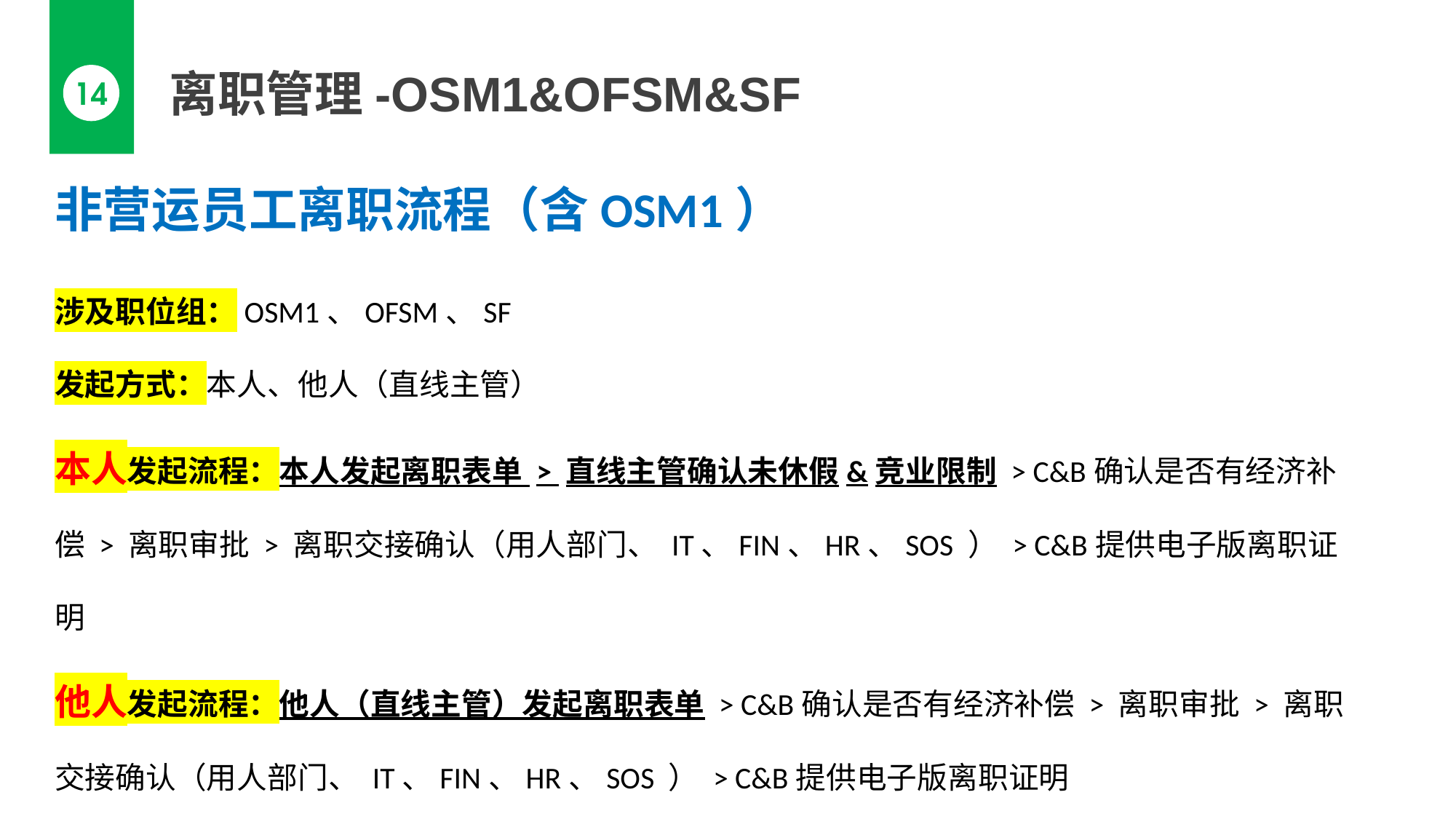

离职管理-OSM1&OFSM&SF
14
非营运员工离职流程（含OSM1）
涉及职位组：OSM1、OFSM、SF
发起方式：本人、他人（直线主管）
本人发起流程：本人发起离职表单 > 直线主管确认未休假&竞业限制 > C&B确认是否有经济补偿 > 离职审批 > 离职交接确认（用人部门、 IT、FIN、HR、SOS ） > C&B提供电子版离职证明
他人发起流程：他人（直线主管）发起离职表单 > C&B确认是否有经济补偿 > 离职审批 > 离职交接确认（用人部门、 IT、FIN、HR、SOS ） > C&B提供电子版离职证明